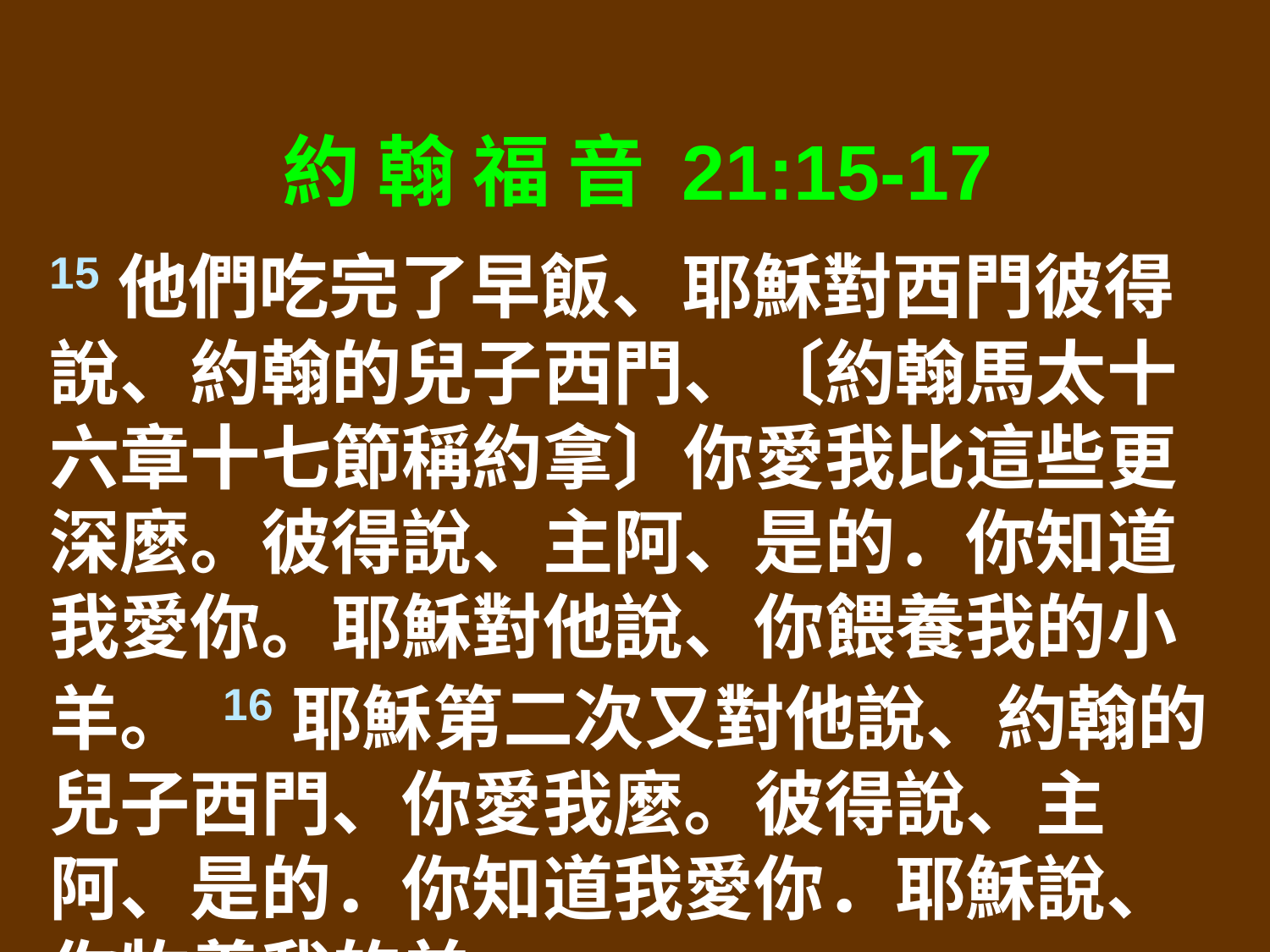

約 翰 福 音 21:15-17
15他們吃完了早飯、耶穌對西門彼得說、約翰的兒子西門、〔約翰馬太十六章十七節稱約拿〕你愛我比這些更深麼。彼得說、主阿、是的．你知道我愛你。耶穌對他說、你餵養我的小羊。 16耶穌第二次又對他說、約翰的兒子西門、你愛我麼。彼得說、主阿、是的．你知道我愛你．耶穌說、你牧養我的羊。